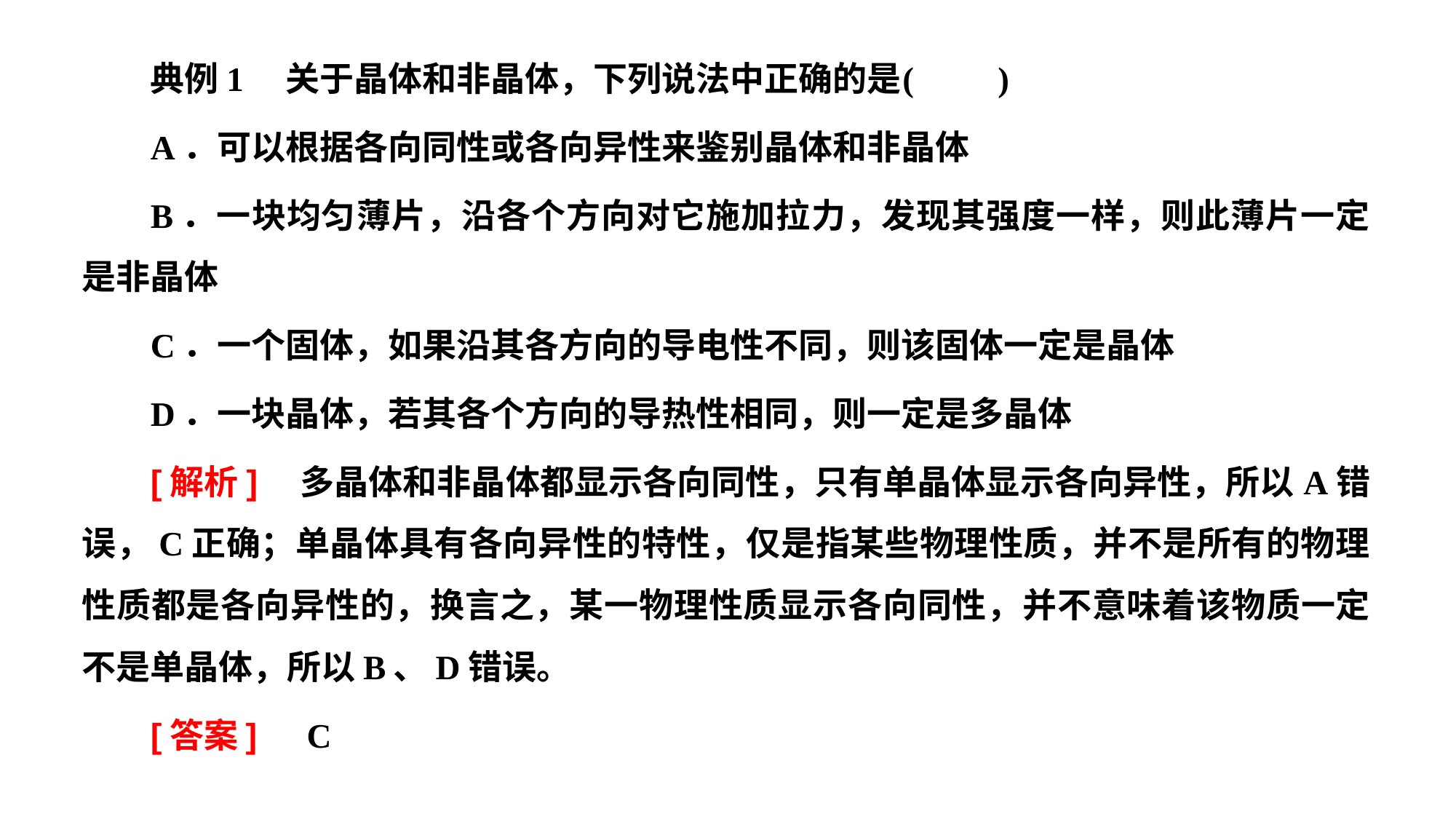

典例1　关于晶体和非晶体，下列说法中正确的是				(　　)
A．可以根据各向同性或各向异性来鉴别晶体和非晶体
B．一块均匀薄片，沿各个方向对它施加拉力，发现其强度一样，则此薄片一定是非晶体
C．一个固体，如果沿其各方向的导电性不同，则该固体一定是晶体
D．一块晶体，若其各个方向的导热性相同，则一定是多晶体
[解析]　多晶体和非晶体都显示各向同性，只有单晶体显示各向异性，所以A错误，C正确；单晶体具有各向异性的特性，仅是指某些物理性质，并不是所有的物理性质都是各向异性的，换言之，某一物理性质显示各向同性，并不意味着该物质一定不是单晶体，所以B、D错误。
[答案]　C